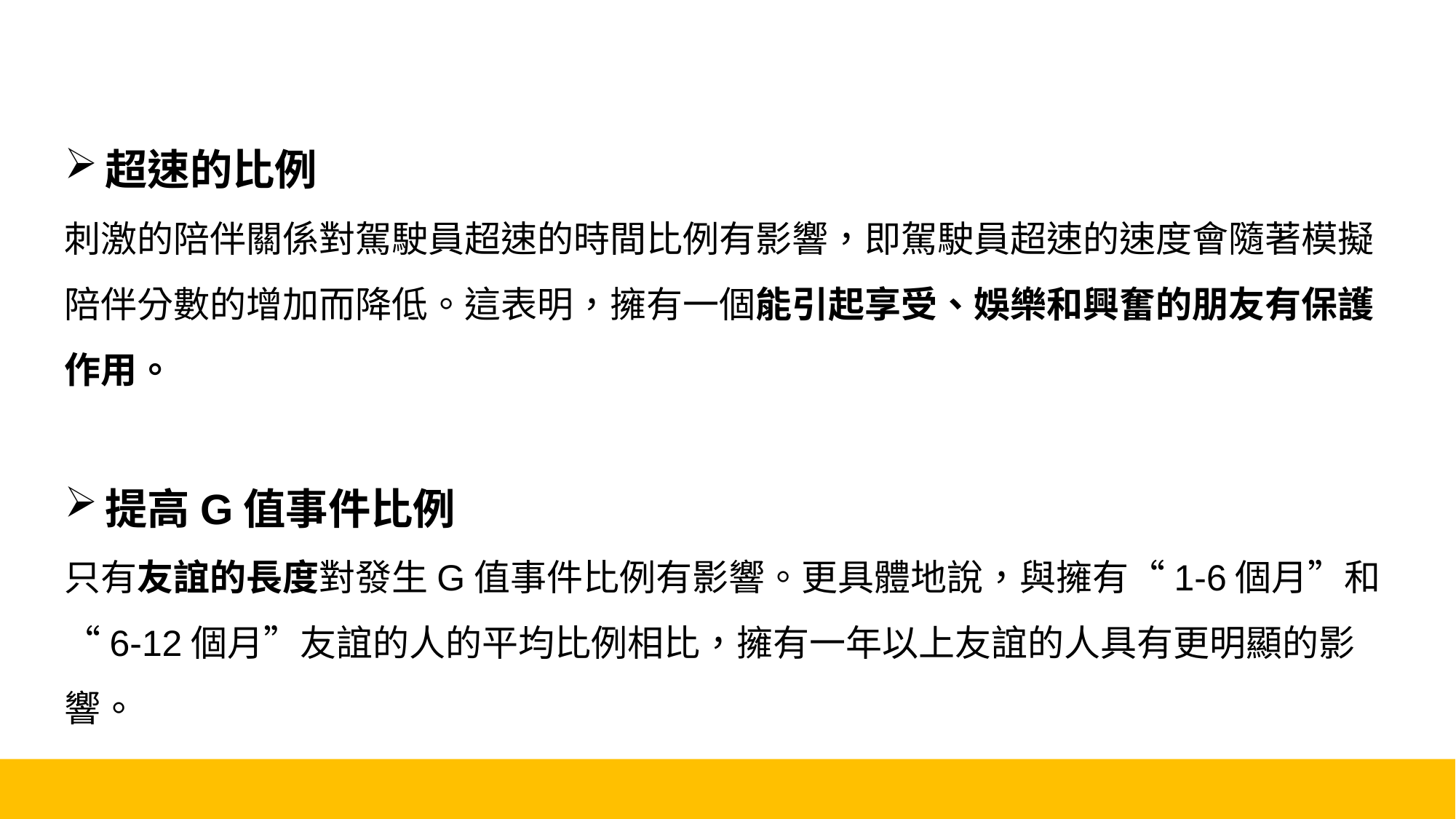

超速的比例
刺激的陪伴關係對駕駛員超速的時間比例有影響，即駕駛員超速的速度會隨著模擬陪伴分數的增加而降低。這表明，擁有一個能引起享受、娛樂和興奮的朋友有保護作用。

提高G值事件比例
只有友誼的長度對發生G值事件比例有影響。更具體地說，與擁有“1-6個月”和“6-12個月”友誼的人的平均比例相比，擁有一年以上友誼的人具有更明顯的影響。

17